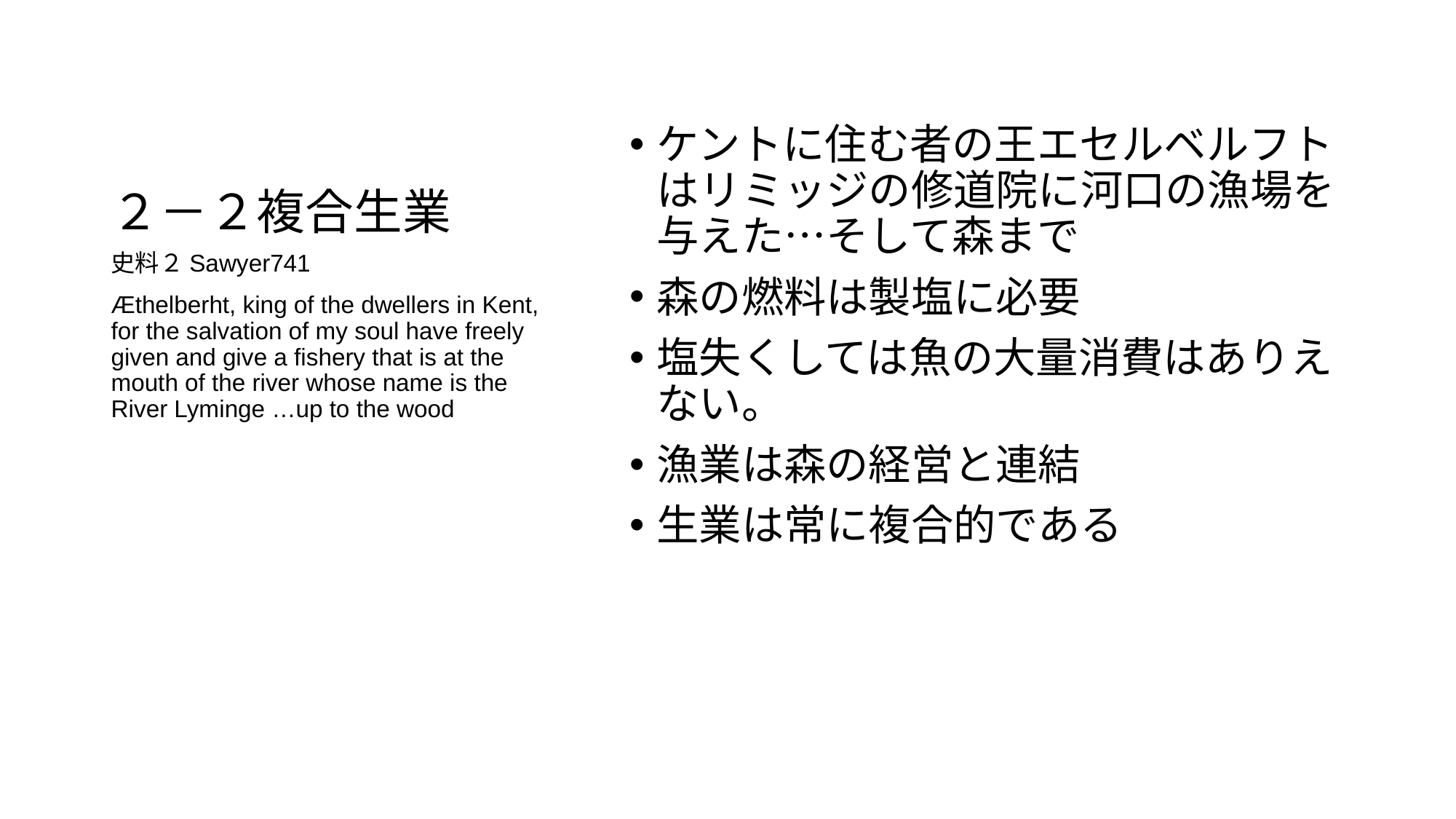

# ２－２複合生業
ケントに住む者の王エセルベルフトはリミッジの修道院に河口の漁場を与えた…そして森まで
森の燃料は製塩に必要
塩失くしては魚の大量消費はありえない。
漁業は森の経営と連結
生業は常に複合的である
史料２Sawyer741
Æthelberht, king of the dwellers in Kent, for the salvation of my soul have freely given and give a fishery that is at the mouth of the river whose name is the River Lyminge …up to the wood